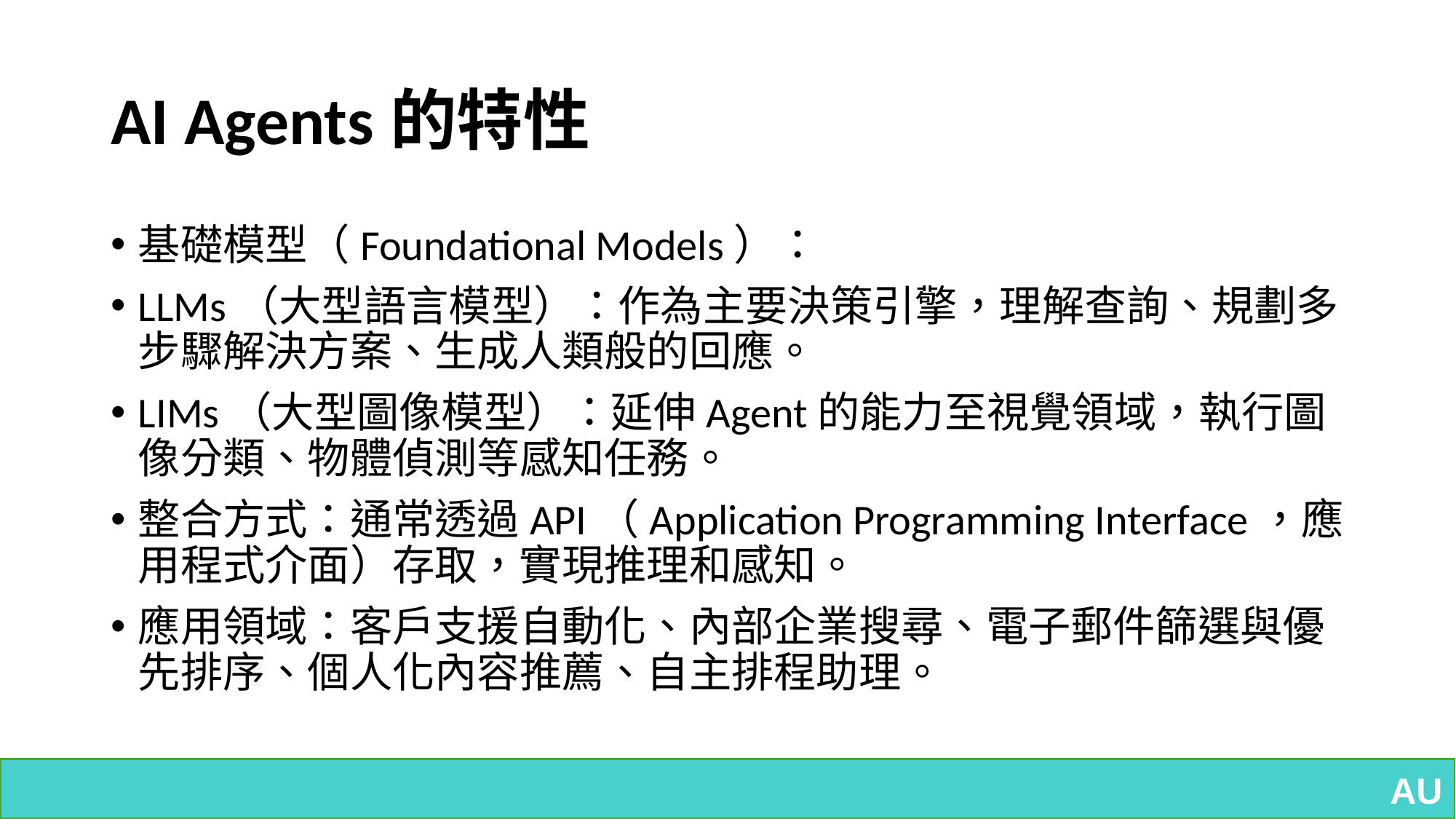

# AI Agents的特性
基礎模型（Foundational Models）：
LLMs（大型語言模型）：作為主要決策引擎，理解查詢、規劃多步驟解決方案、生成人類般的回應。
LIMs（大型圖像模型）：延伸Agent的能力至視覺領域，執行圖像分類、物體偵測等感知任務。
整合方式：通常透過API（Application Programming Interface，應用程式介面）存取，實現推理和感知。
應用領域：客戶支援自動化、內部企業搜尋、電子郵件篩選與優先排序、個人化內容推薦、自主排程助理。